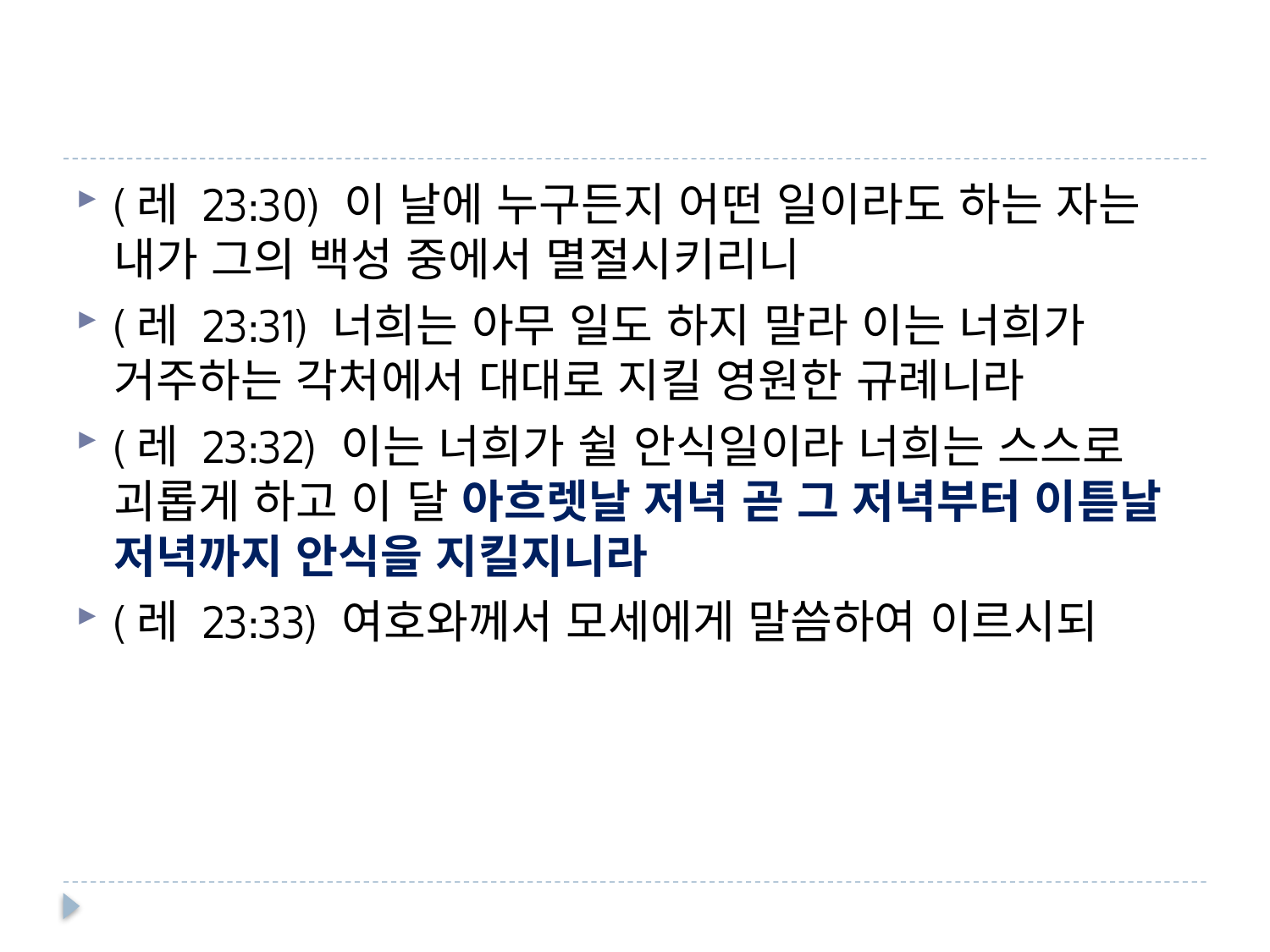

#
(레 23:30) 이 날에 누구든지 어떤 일이라도 하는 자는 내가 그의 백성 중에서 멸절시키리니
(레 23:31) 너희는 아무 일도 하지 말라 이는 너희가 거주하는 각처에서 대대로 지킬 영원한 규례니라
(레 23:32) 이는 너희가 쉴 안식일이라 너희는 스스로 괴롭게 하고 이 달 아흐렛날 저녁 곧 그 저녁부터 이튿날 저녁까지 안식을 지킬지니라
(레 23:33) 여호와께서 모세에게 말씀하여 이르시되